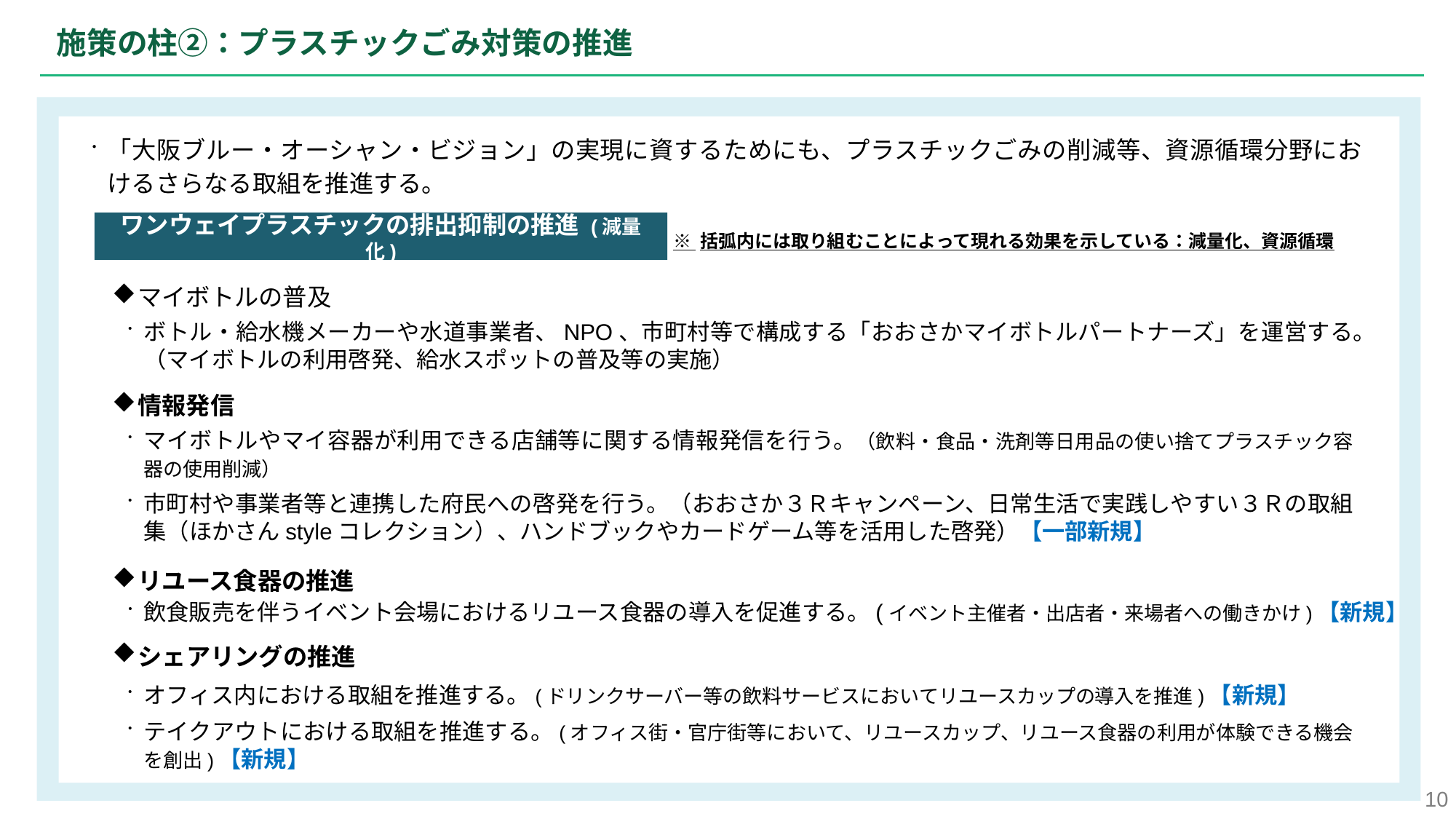

施策の柱②：プラスチックごみ対策の推進

「大阪ブルー・オーシャン・ビジョン」の実現に資するためにも、プラスチックごみの削減等、資源循環分野におけるさらなる取組を推進する。
ワンウェイプラスチックの排出抑制の推進 (減量化)
※ 括弧内には取り組むことによって現れる効果を示している：減量化、資源循環
マイボトルの普及
ボトル・給水機メーカーや水道事業者、NPO、市町村等で構成する「おおさかマイボトルパートナーズ」を運営する。（マイボトルの利用啓発、給水スポットの普及等の実施）
情報発信
マイボトルやマイ容器が利用できる店舗等に関する情報発信を行う。（飲料・食品・洗剤等日用品の使い捨てプラスチック容器の使用削減）
市町村や事業者等と連携した府民への啓発を行う。（おおさか３Ｒキャンペーン、日常生活で実践しやすい３Ｒの取組集（ほかさんstyleコレクション）、ハンドブックやカードゲーム等を活用した啓発）【一部新規】
リユース食器の推進
飲食販売を伴うイベント会場におけるリユース食器の導入を促進する。(イベント主催者・出店者・来場者への働きかけ)【新規】
シェアリングの推進
オフィス内における取組を推進する。(ドリンクサーバー等の飲料サービスにおいてリユースカップの導入を推進)【新規】
テイクアウトにおける取組を推進する。(オフィス街・官庁街等において、リユースカップ、リユース食器の利用が体験できる機会を創出)【新規】
10